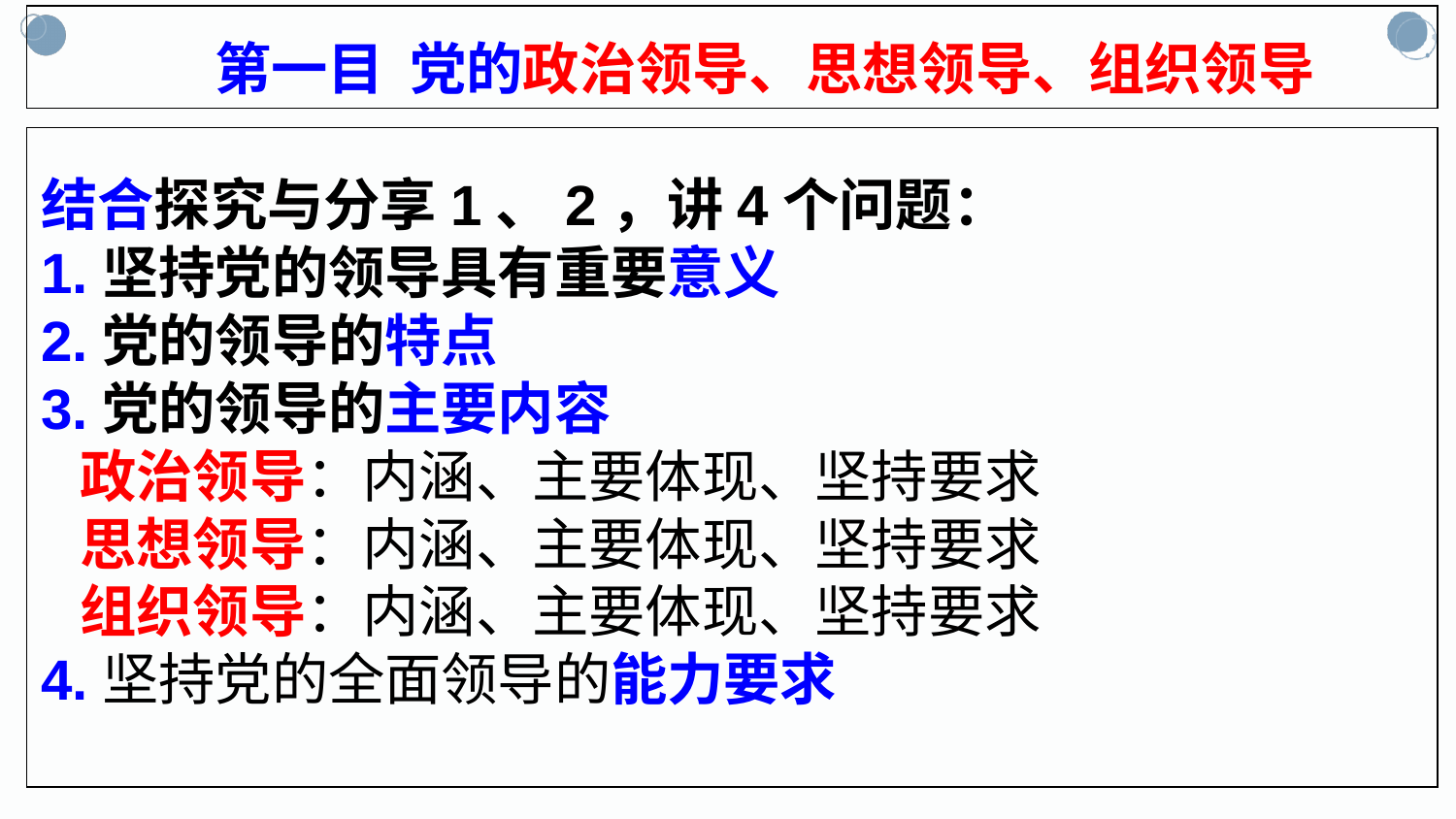

第一目  党的政治领导、思想领导、组织领导
结合探究与分享1、2，讲4个问题：
1.坚持党的领导具有重要意义
2.党的领导的特点
3.党的领导的主要内容
  政治领导：内涵、主要体现、坚持要求
  思想领导：内涵、主要体现、坚持要求
  组织领导：内涵、主要体现、坚持要求
4.坚持党的全面领导的能力要求